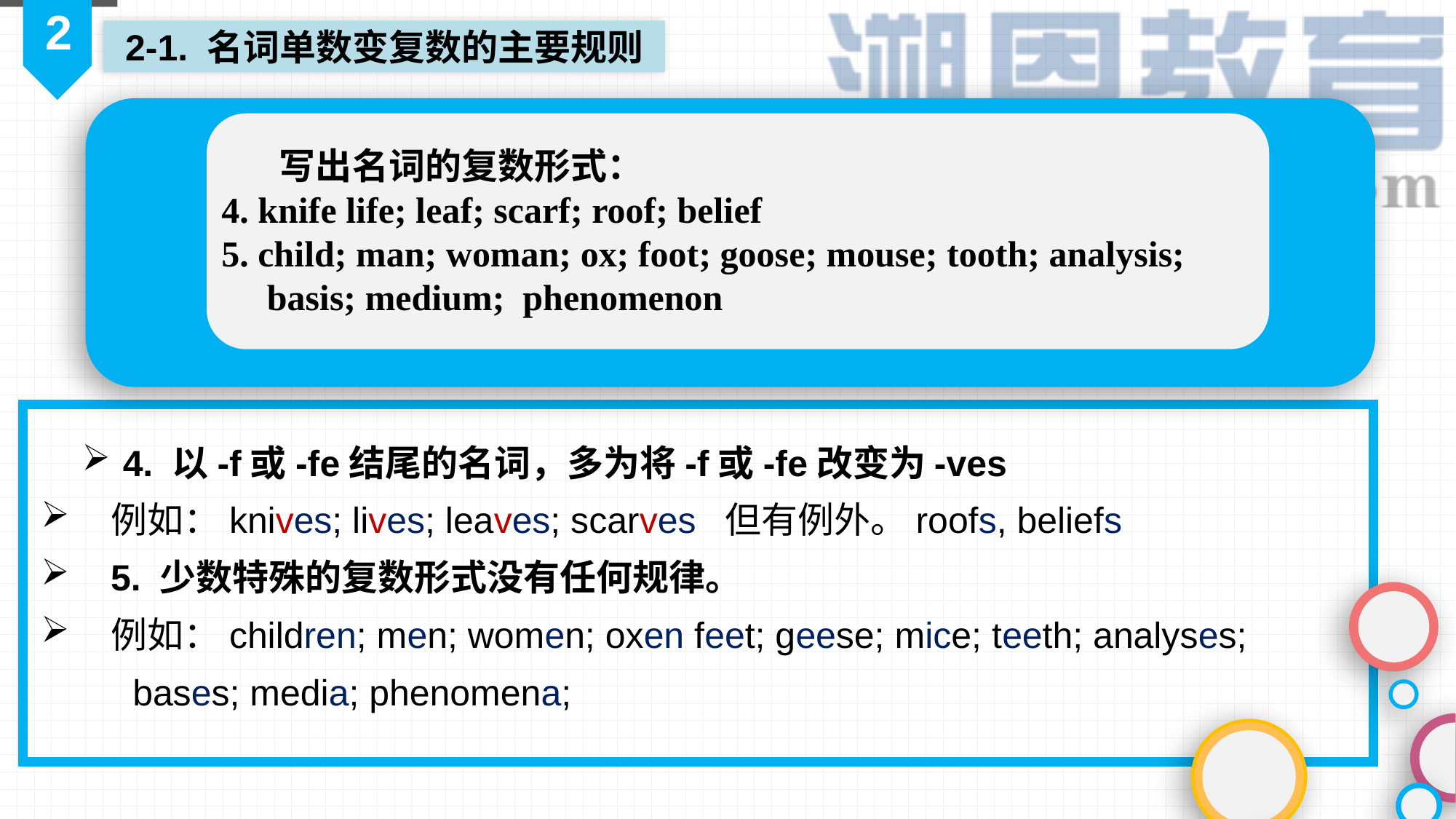

2
2-1. 名词单数变复数的主要规则

      写出名词的复数形式：   4. knife life; leaf; scarf; roof; belief5. child; man; woman; ox; foot; goose; mouse; tooth; analysis;
     basis; medium;  phenomenon

4. 以-f或-fe结尾的名词，多为将-f或-fe改变为-ves
    例如：knives; lives; leaves; scarves  但有例外。roofs, beliefs
    5. 少数特殊的复数形式没有任何规律。
    例如：children; men; women; oxen feet; geese; mice; teeth; analyses;
         bases; media; phenomena;